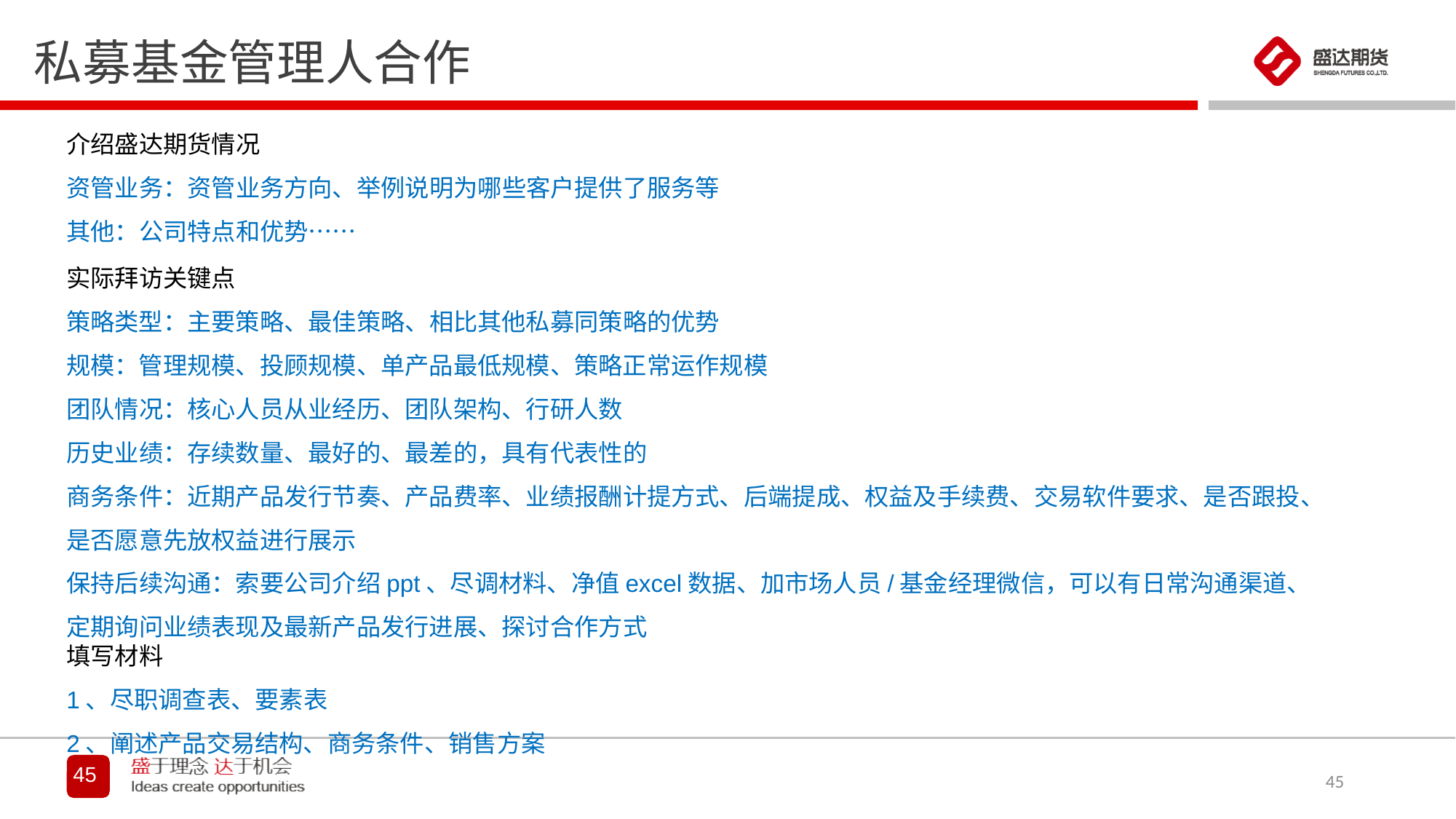

私募基金管理人合作
介绍盛达期货情况
资管业务：资管业务方向、举例说明为哪些客户提供了服务等
其他：公司特点和优势……
实际拜访关键点
策略类型：主要策略、最佳策略、相比其他私募同策略的优势
规模：管理规模、投顾规模、单产品最低规模、策略正常运作规模
团队情况：核心人员从业经历、团队架构、行研人数
历史业绩：存续数量、最好的、最差的，具有代表性的
商务条件：近期产品发行节奏、产品费率、业绩报酬计提方式、后端提成、权益及手续费、交易软件要求、是否跟投、是否愿意先放权益进行展示
保持后续沟通：索要公司介绍ppt、尽调材料、净值excel数据、加市场人员/基金经理微信，可以有日常沟通渠道、定期询问业绩表现及最新产品发行进展、探讨合作方式
填写材料
1、尽职调查表、要素表
2、阐述产品交易结构、商务条件、销售方案
45